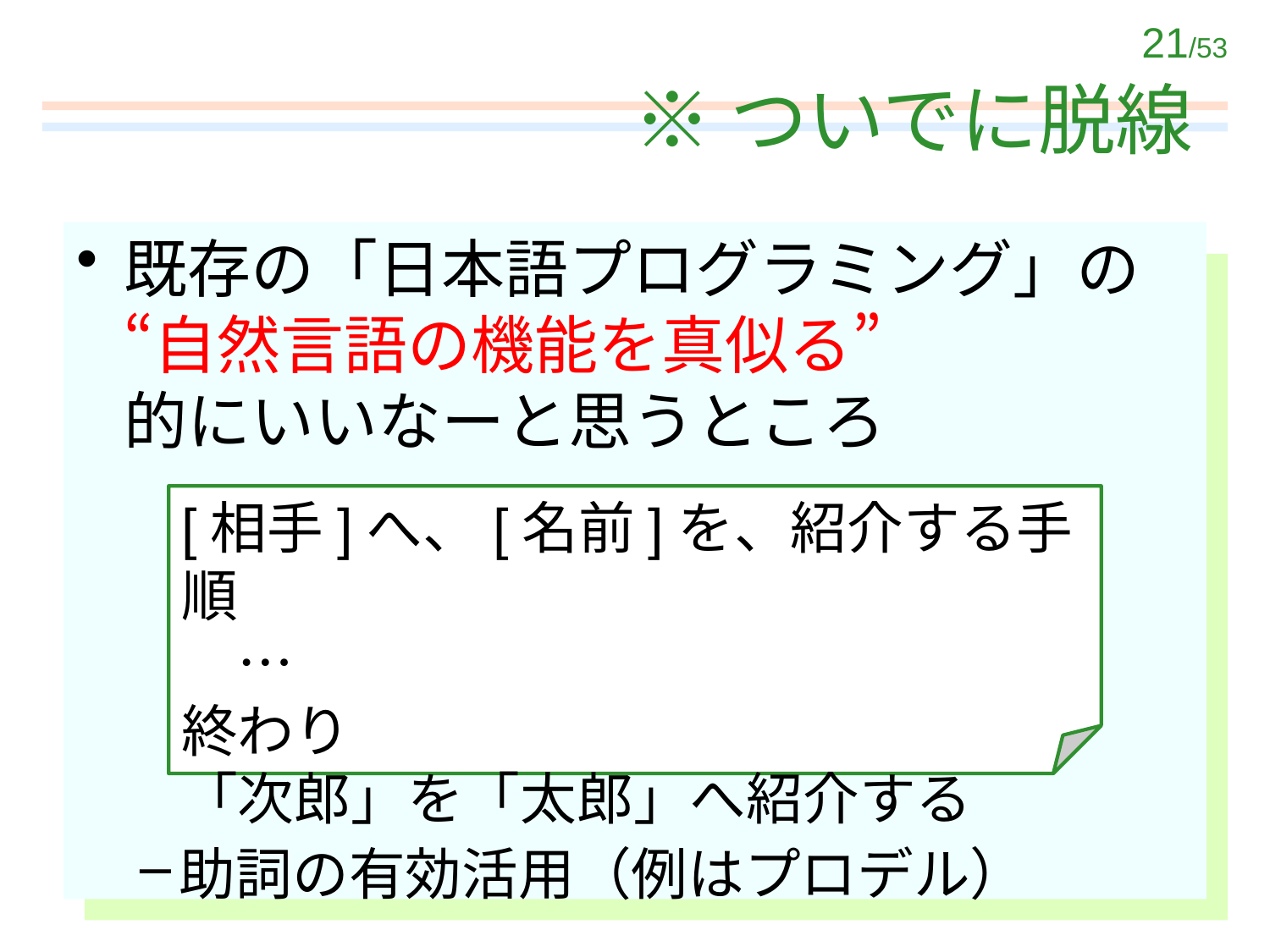

# ※ついでに脱線
既存の「日本語プログラミング」の
“自然言語の機能を真似る”
的にいいなーと思うところ

助詞の有効活用（例はプロデル）
[相手]へ、[名前]を、紹介する手順
　…
終わり
「次郎」を「太郎」へ紹介する